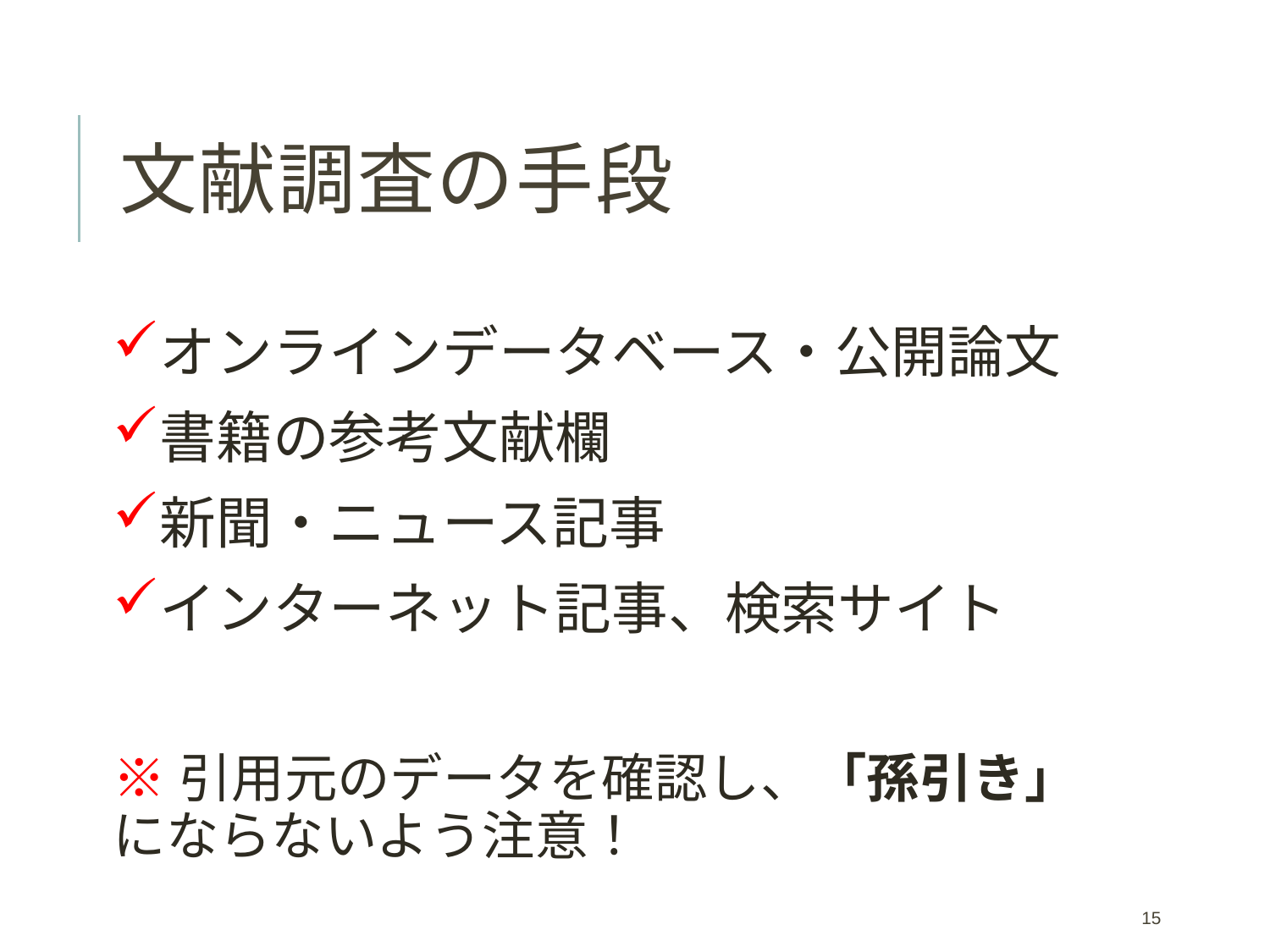

# 文献調査の手段
オンラインデータベース・公開論文
書籍の参考文献欄
新聞・ニュース記事
インターネット記事、検索サイト

※引用元のデータを確認し、「孫引き」にならないよう注意！
15